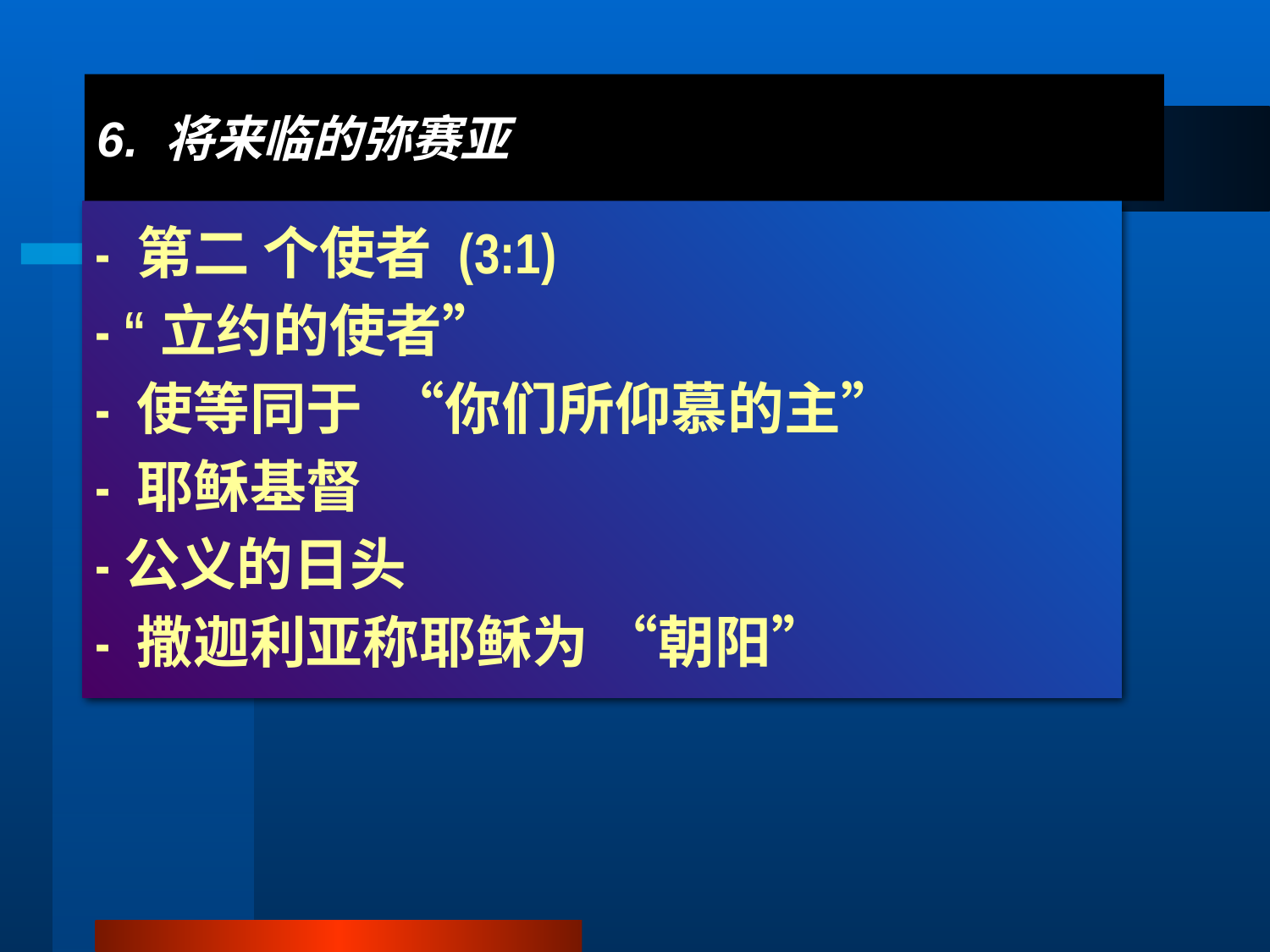

# 6. 将来临的弥赛亚
- 第二 个使者 (3:1)
- “立约的使者”
- 使等同于  “你们所仰慕的主”
- 耶稣基督
-公义的日头
- 撒迦利亚称耶稣为 “朝阳”